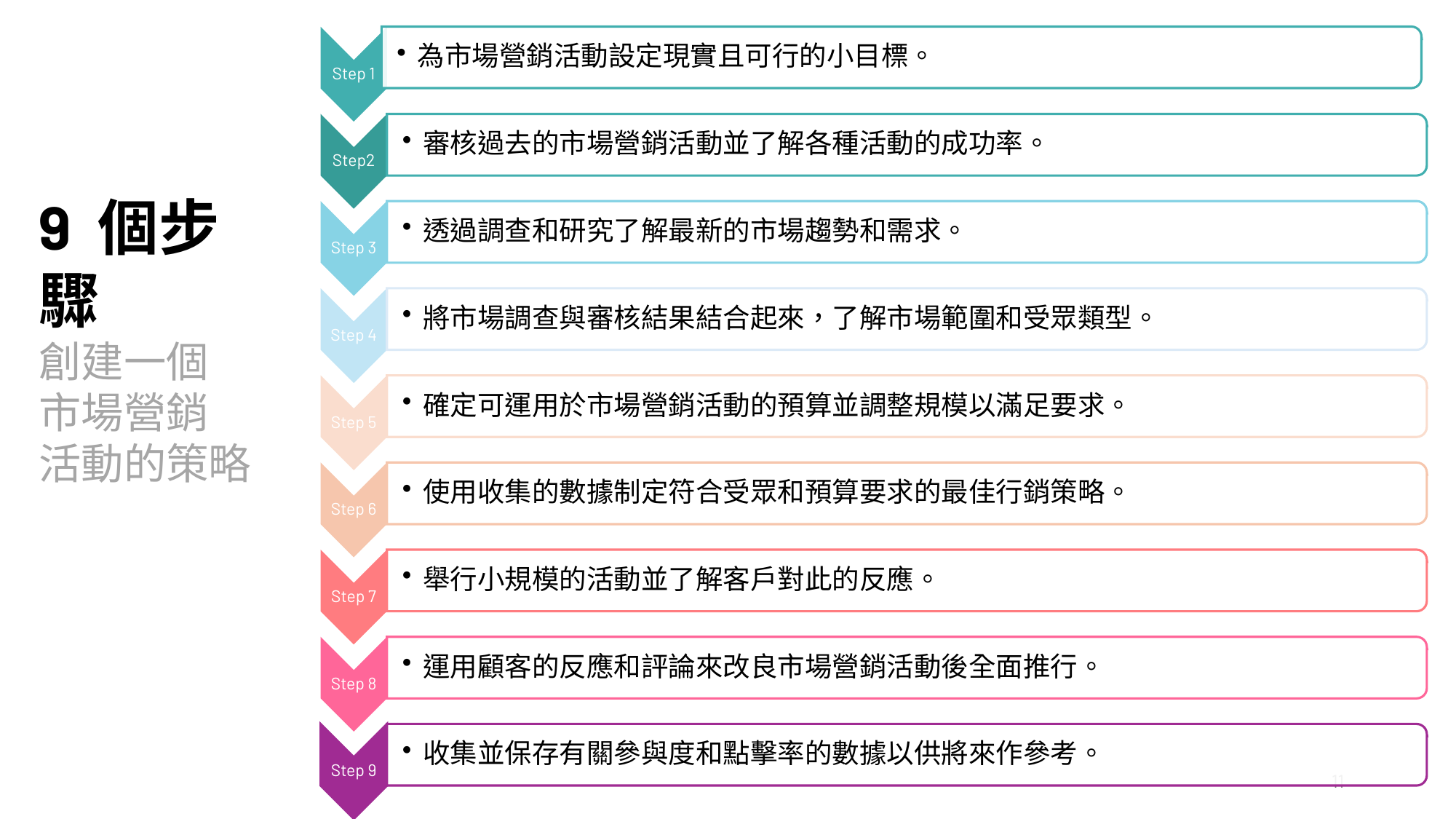

Step 1
為市場營銷活動設定現實且可行的小目標。
Step2
審核過去的市場營銷活動並了解各種活動的成功率。
Step 3
透過調查和研究了解最新的市場趨勢和需求。
Step 4
將市場調查與審核結果結合起來，了解市場範圍和受眾類型。
Step 5
確定可運用於市場營銷活動的預算並調整規模以滿足要求。
Step 6
使用收集的數據制定符合受眾和預算要求的最佳行銷策略。
Step 7
舉行小規模的活動並了解客戶對此的反應。
Step 8
運用顧客的反應和評論來改良市場營銷活動後全面推行。
Step 9
收集並保存有關參與度和點擊率的數據以供將來作參考。
9 個步驟
創建一個
市場營銷
活動的策略
11